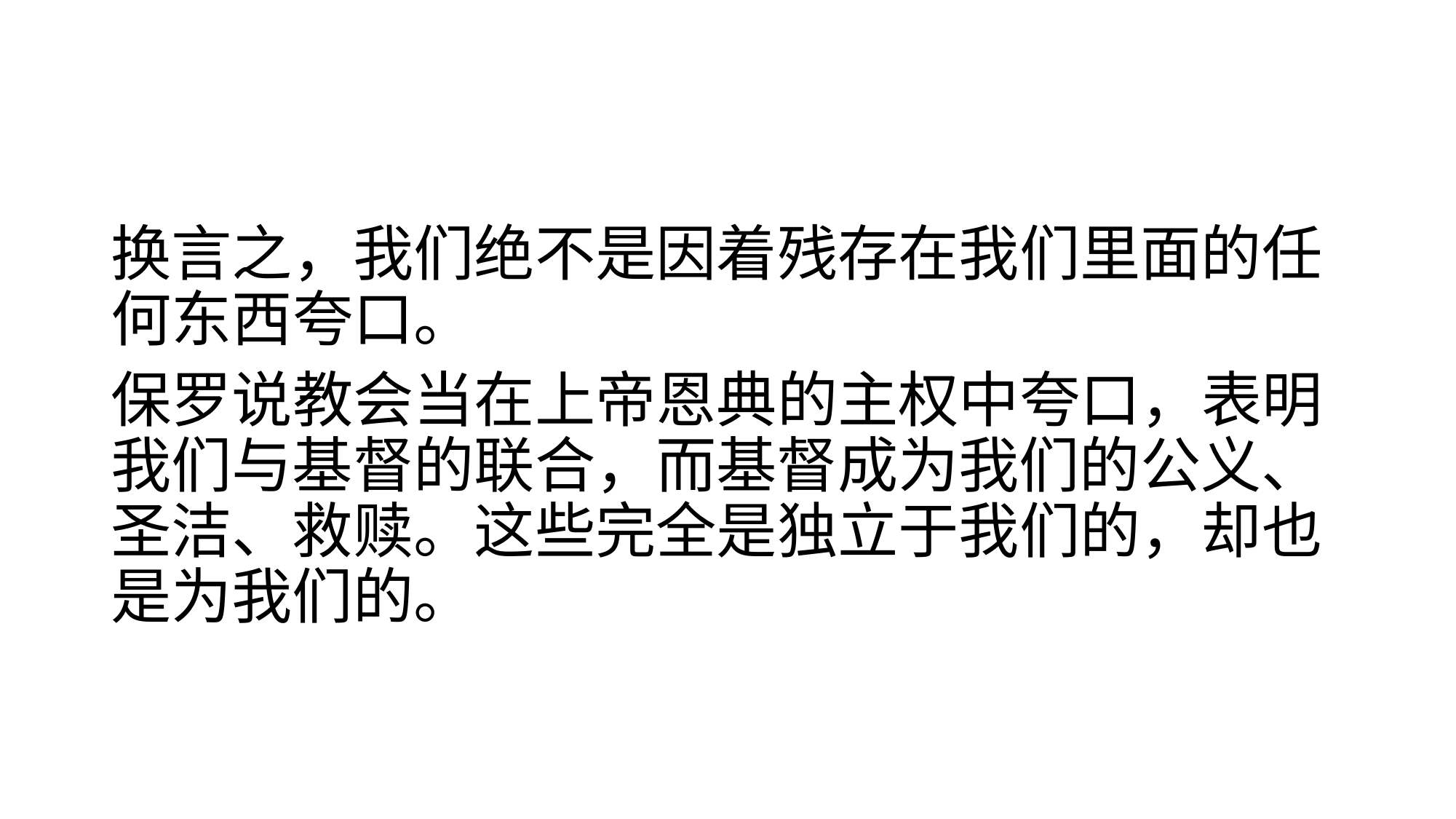

#
换言之，我们绝不是因着残存在我们里面的任何东西夸口。
保罗说教会当在上帝恩典的主权中夸口，表明我们与基督的联合，而基督成为我们的公义、圣洁、救赎。这些完全是独立于我们的，却也是为我们的。